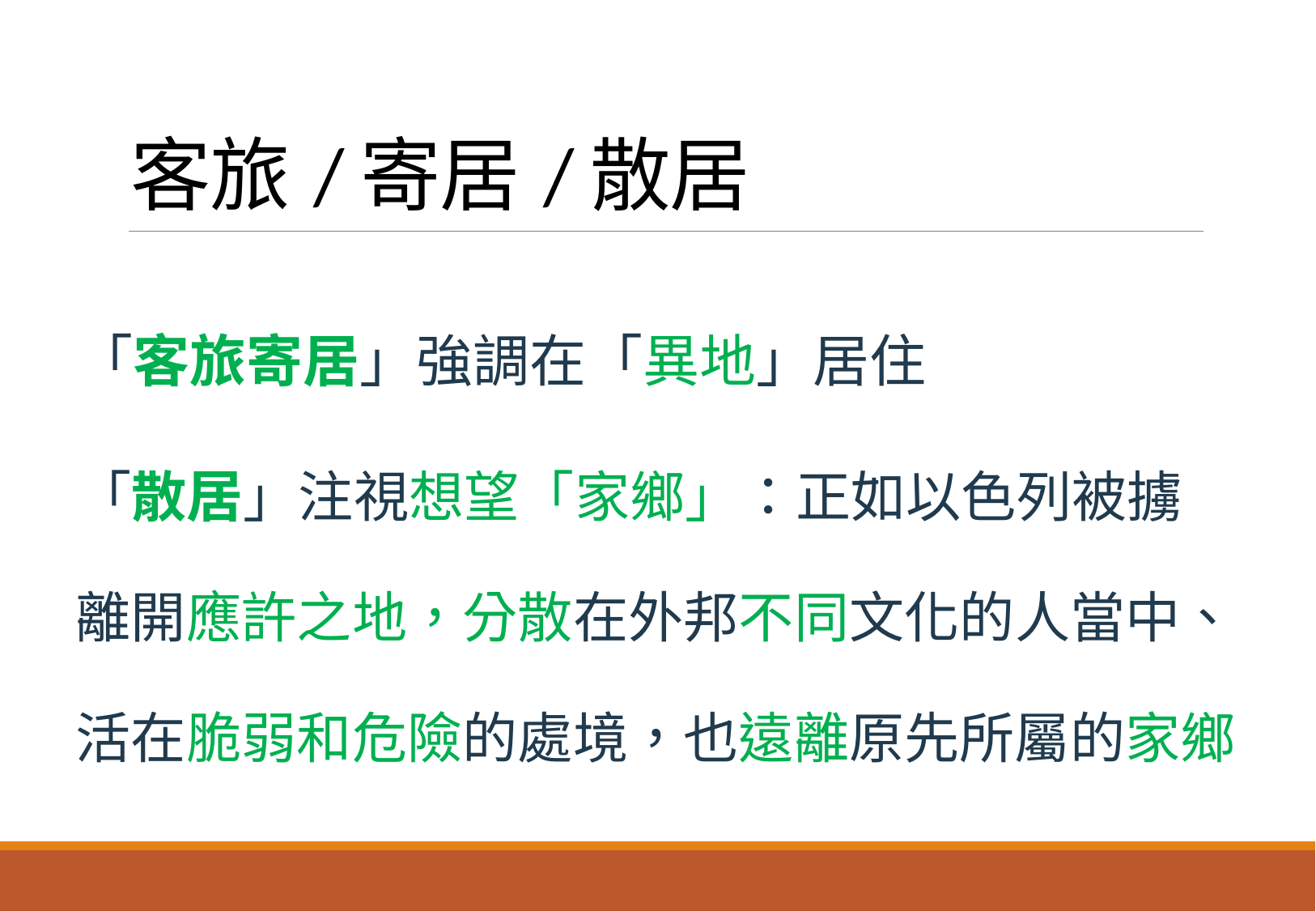

# 客旅/寄居/散居
「客旅寄居」強調在「異地」居住
「散居」注視想望「家鄉」：正如以色列被擄離開應許之地，分散在外邦不同文化的人當中、活在脆弱和危險的處境，也遠離原先所屬的家鄉